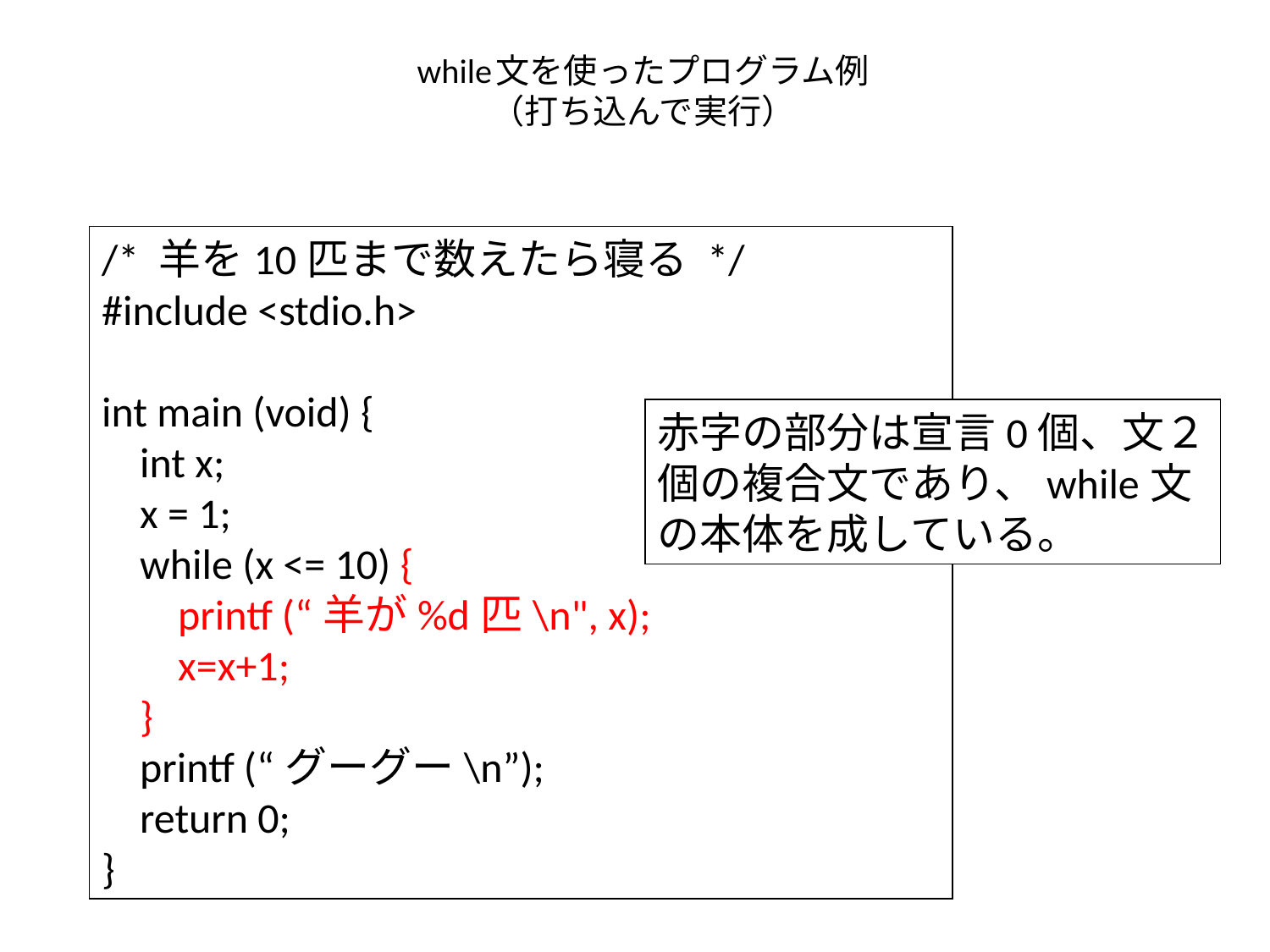

# while文を使ったプログラム例 （打ち込んで実行）
/* 羊を10匹まで数えたら寝る */
#include <stdio.h>

int main (void) {
    int x;
    x = 1;
    while (x <= 10) {
        printf (“羊が%d匹\n", x);
        x=x+1;
    }
    printf (“グーグー\n”);
    return 0;
}
赤字の部分は宣言0個、文２個の複合文であり、while文の本体を成している。